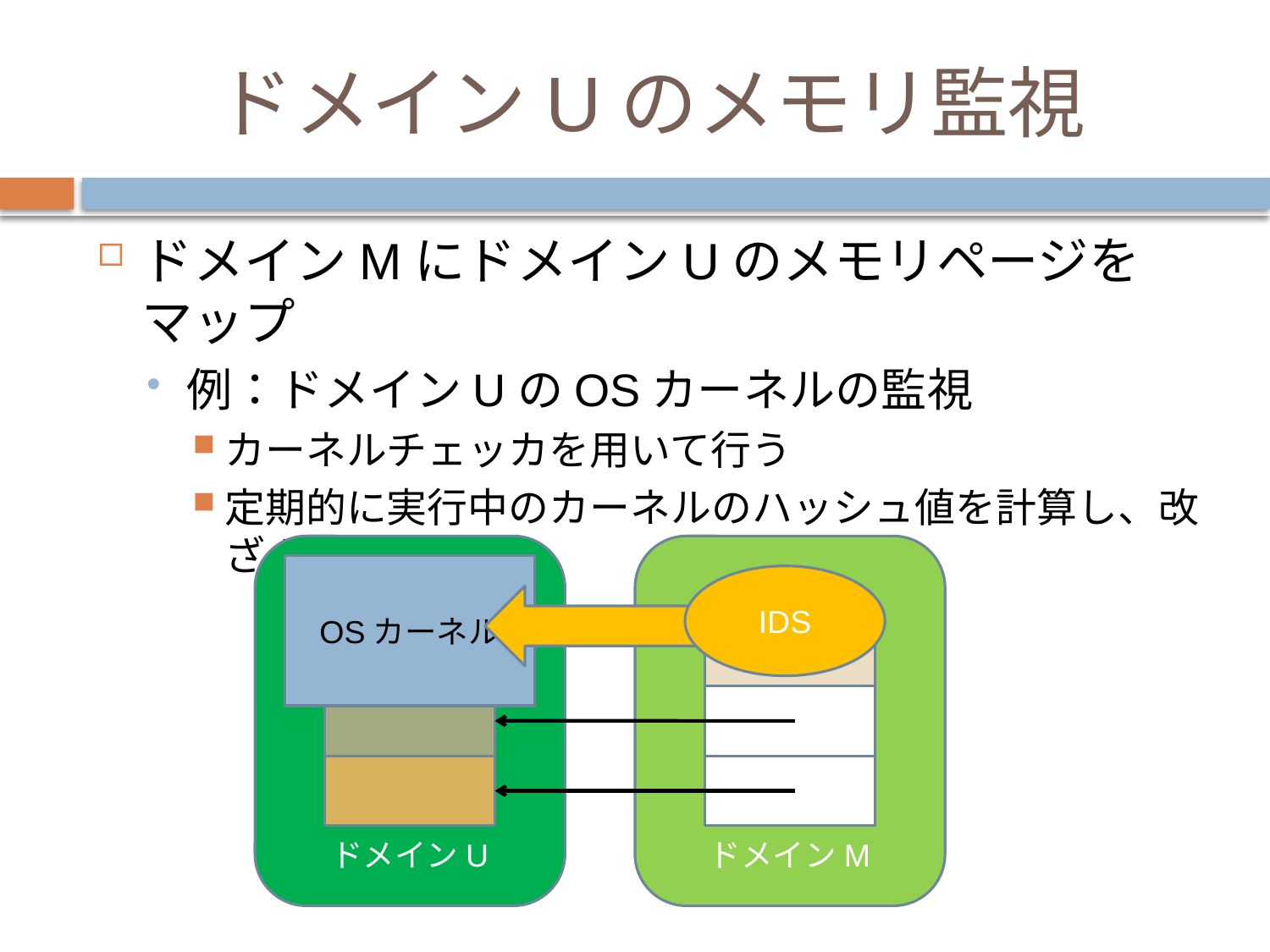

# ドメインUのメモリ監視
ドメインMにドメインUのメモリページをマップ
例：ドメインUのOSカーネルの監視
カーネルチェッカを用いて行う
定期的に実行中のカーネルのハッシュ値を計算し、改ざんを検出

ドメインU

ドメインM
OSカーネル
IDS